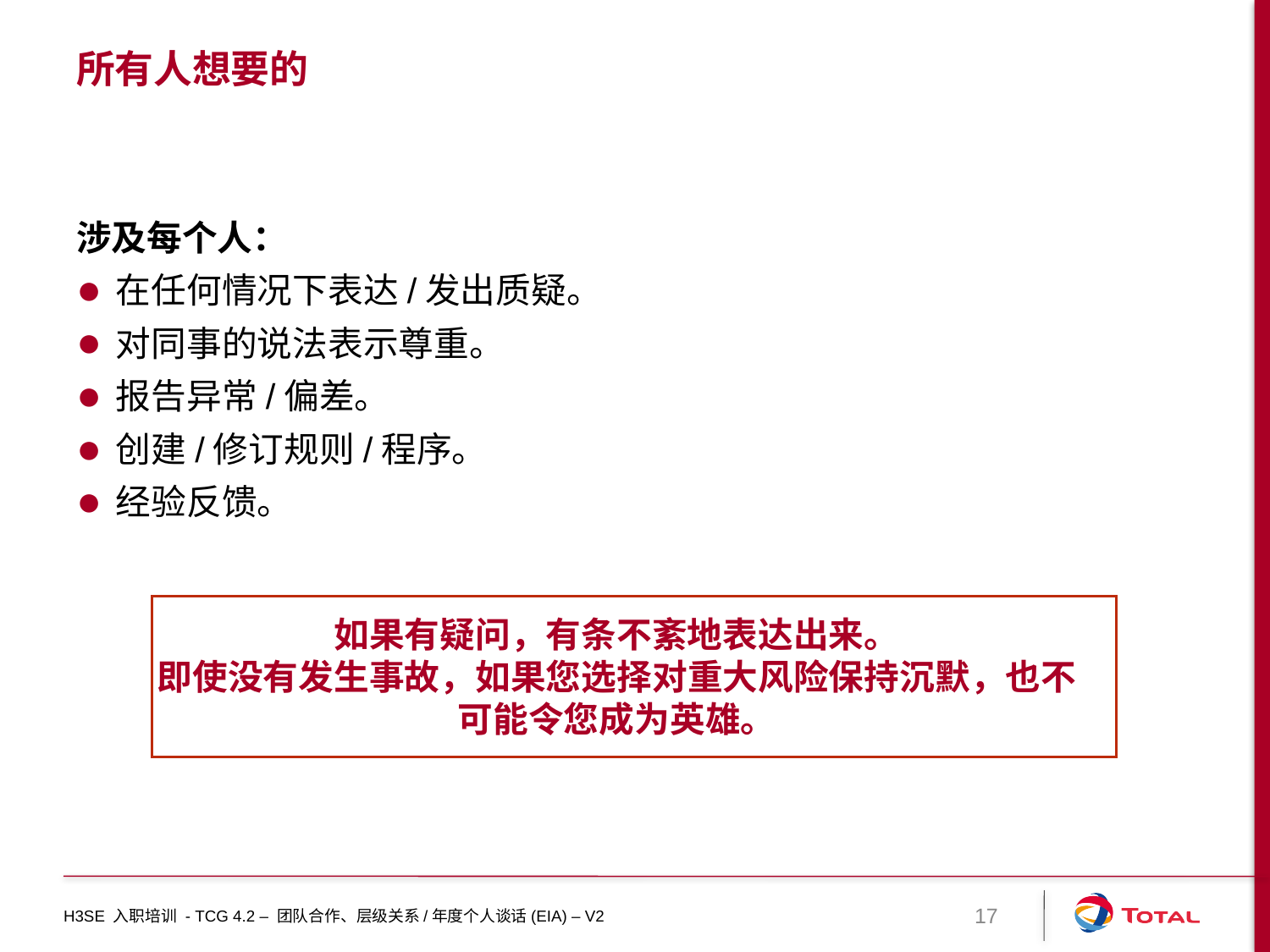

# 所有人想要的

涉及每个人：
在任何情况下表达/发出质疑。
对同事的说法表示尊重。
报告异常/偏差。
创建/修订规则/程序。
经验反馈。

如果有疑问，有条不紊地表达出来。
即使没有发生事故，如果您选择对重大风险保持沉默，也不可能令您成为英雄。

H3SE 入职培训 - TCG 4.2 – 团队合作、层级关系/年度个人谈话(EIA) – V2
17